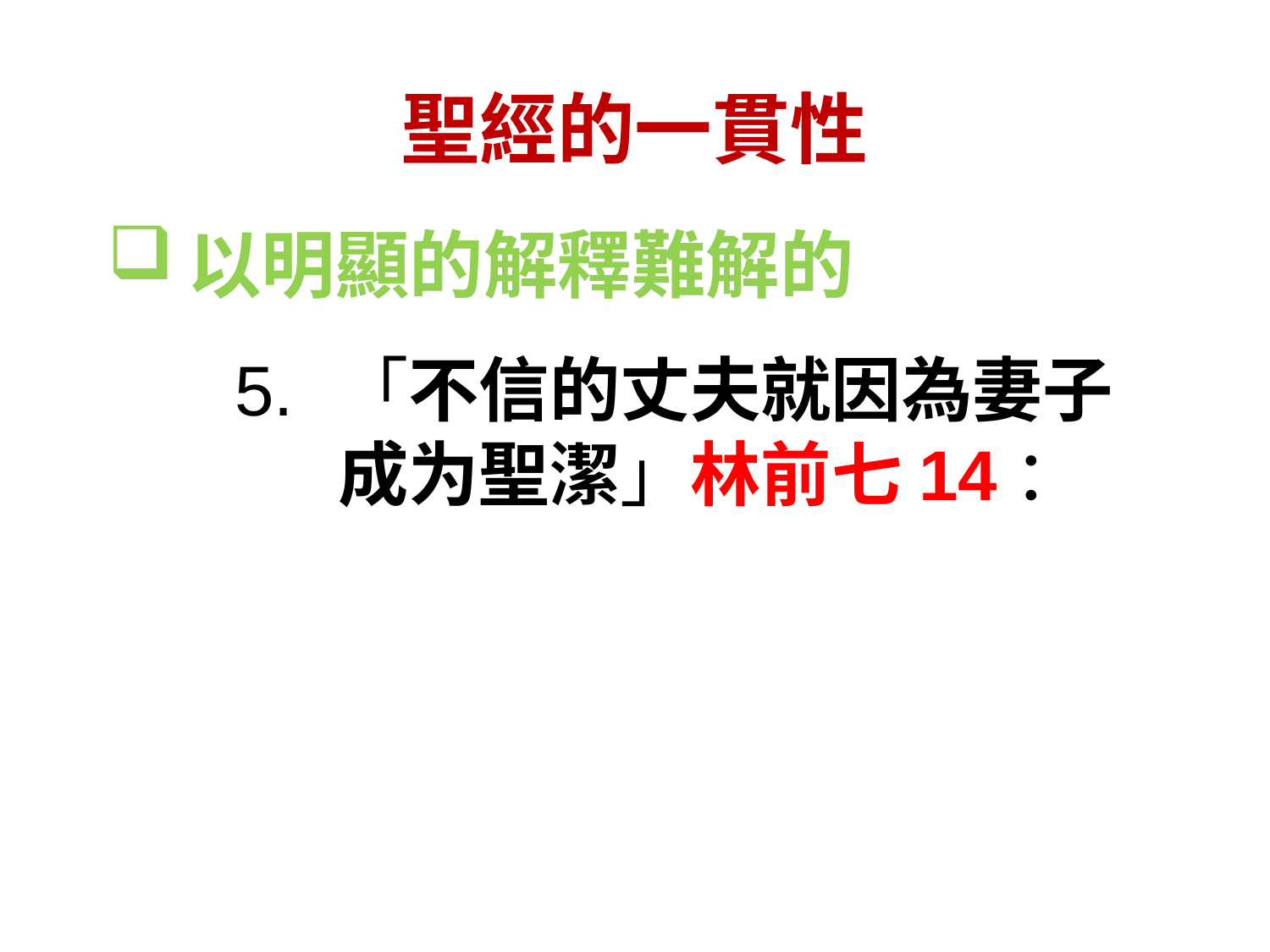

# 聖經的一貫性
以明顯的解釋難解的

「不信的丈夫就因為妻子成为聖潔」林前七14：